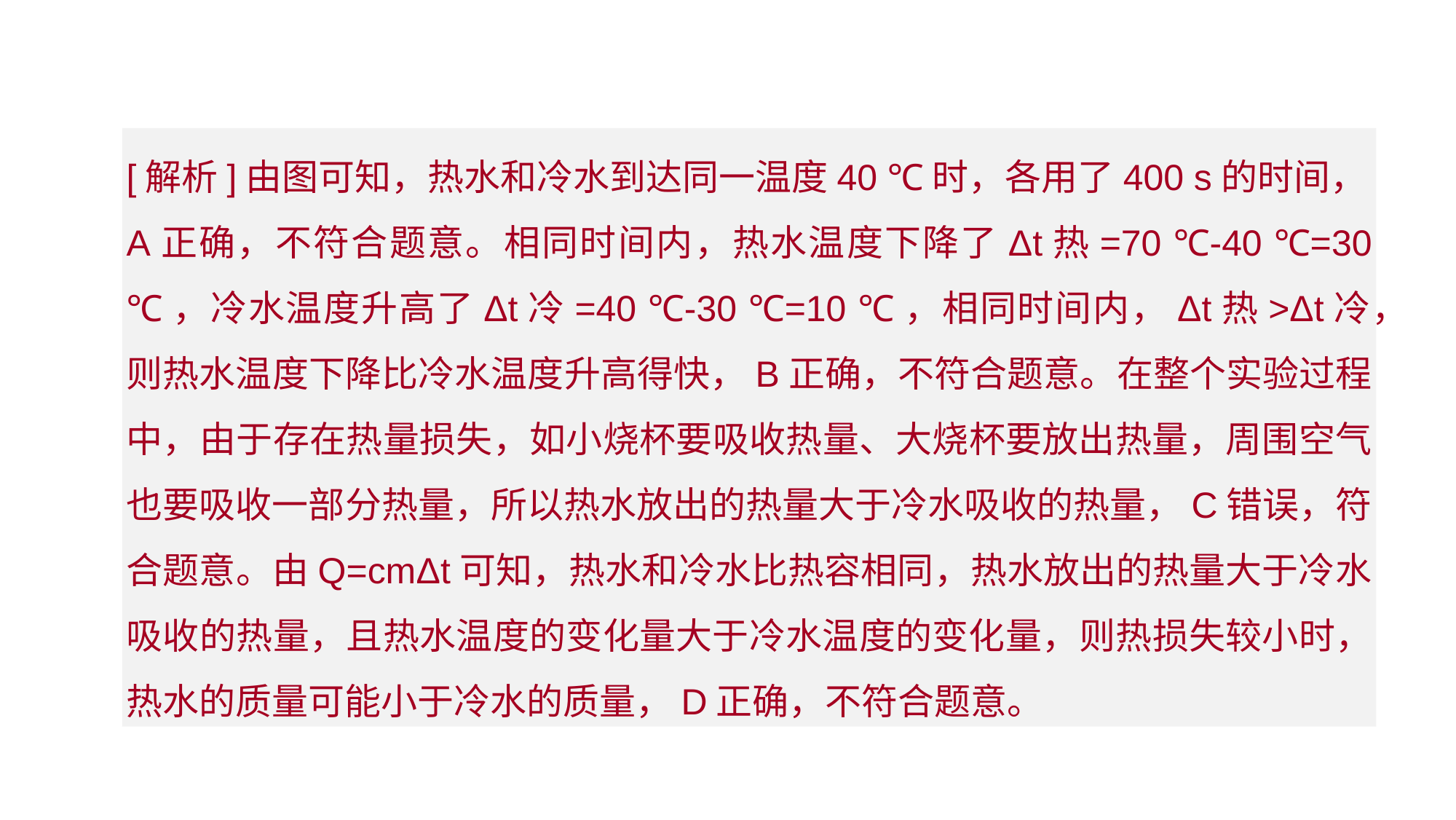

[解析]由图可知，热水和冷水到达同一温度40 ℃时，各用了400 s的时间，A正确，不符合题意。相同时间内，热水温度下降了Δt热=70 ℃-40 ℃=30 ℃，冷水温度升高了Δt冷=40 ℃-30 ℃=10 ℃，相同时间内，Δt热>Δt冷，则热水温度下降比冷水温度升高得快，B正确，不符合题意。在整个实验过程中，由于存在热量损失，如小烧杯要吸收热量、大烧杯要放出热量，周围空气也要吸收一部分热量，所以热水放出的热量大于冷水吸收的热量，C错误，符合题意。由Q=cmΔt可知，热水和冷水比热容相同，热水放出的热量大于冷水吸收的热量，且热水温度的变化量大于冷水温度的变化量，则热损失较小时，热水的质量可能小于冷水的质量，D正确，不符合题意。
重难突破 能力提升